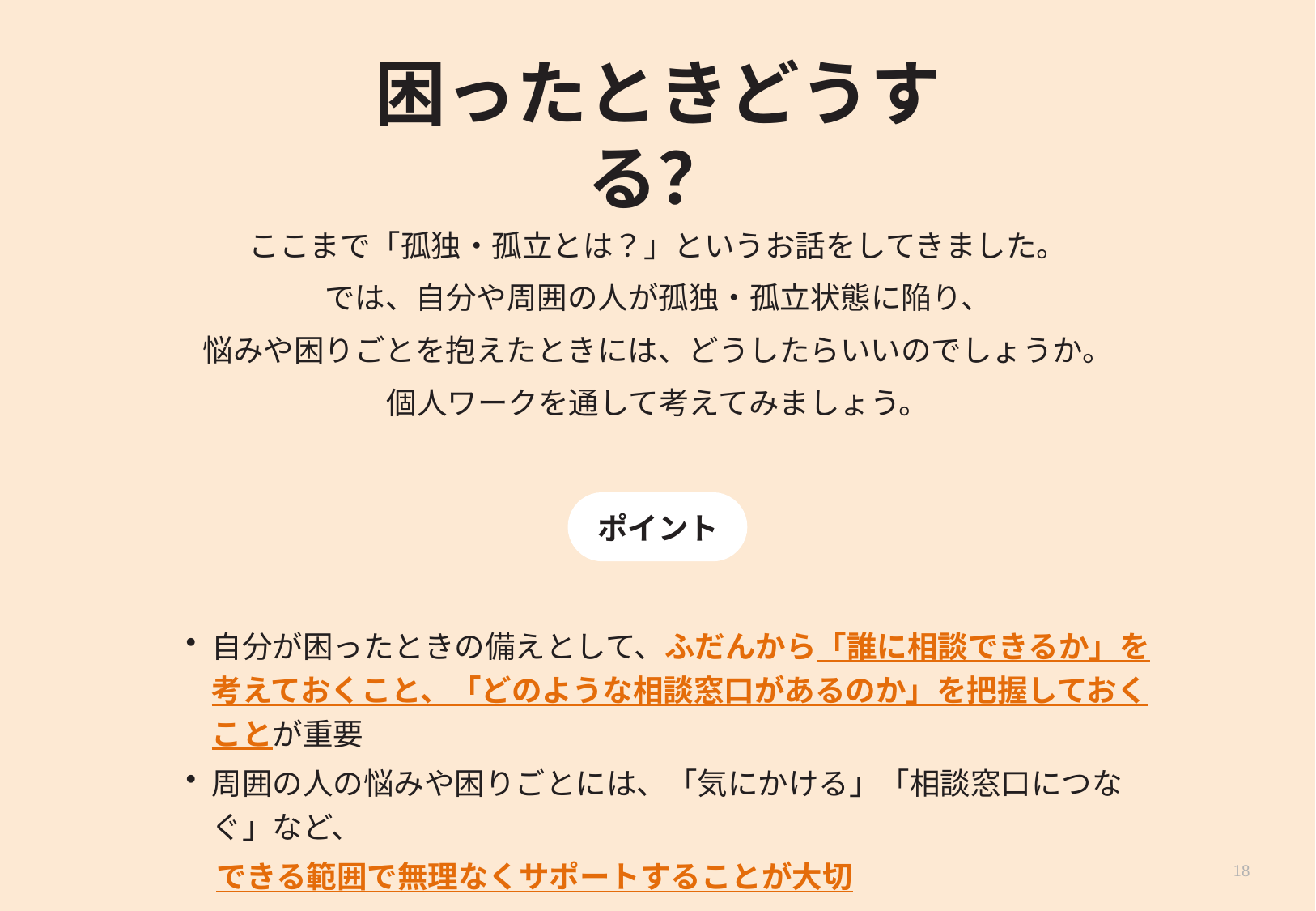

# 困ったときどうする？
ここまで「孤独・孤立とは？」というお話をしてきました。
では、自分や周囲の人が孤独・孤立状態に陥り、
悩みや困りごとを抱えたときには、どうしたらいいのでしょうか。
個人ワークを通して考えてみましょう。

ポイント
自分が困ったときの備えとして、ふだんから「誰に相談できるか」を考えておくこと、「どのような相談窓口があるのか」を把握しておくことが重要
周囲の人の悩みや困りごとには、「気にかける」「相談窓口につなぐ」など、
　できる範囲で無理なくサポートすることが大切

18